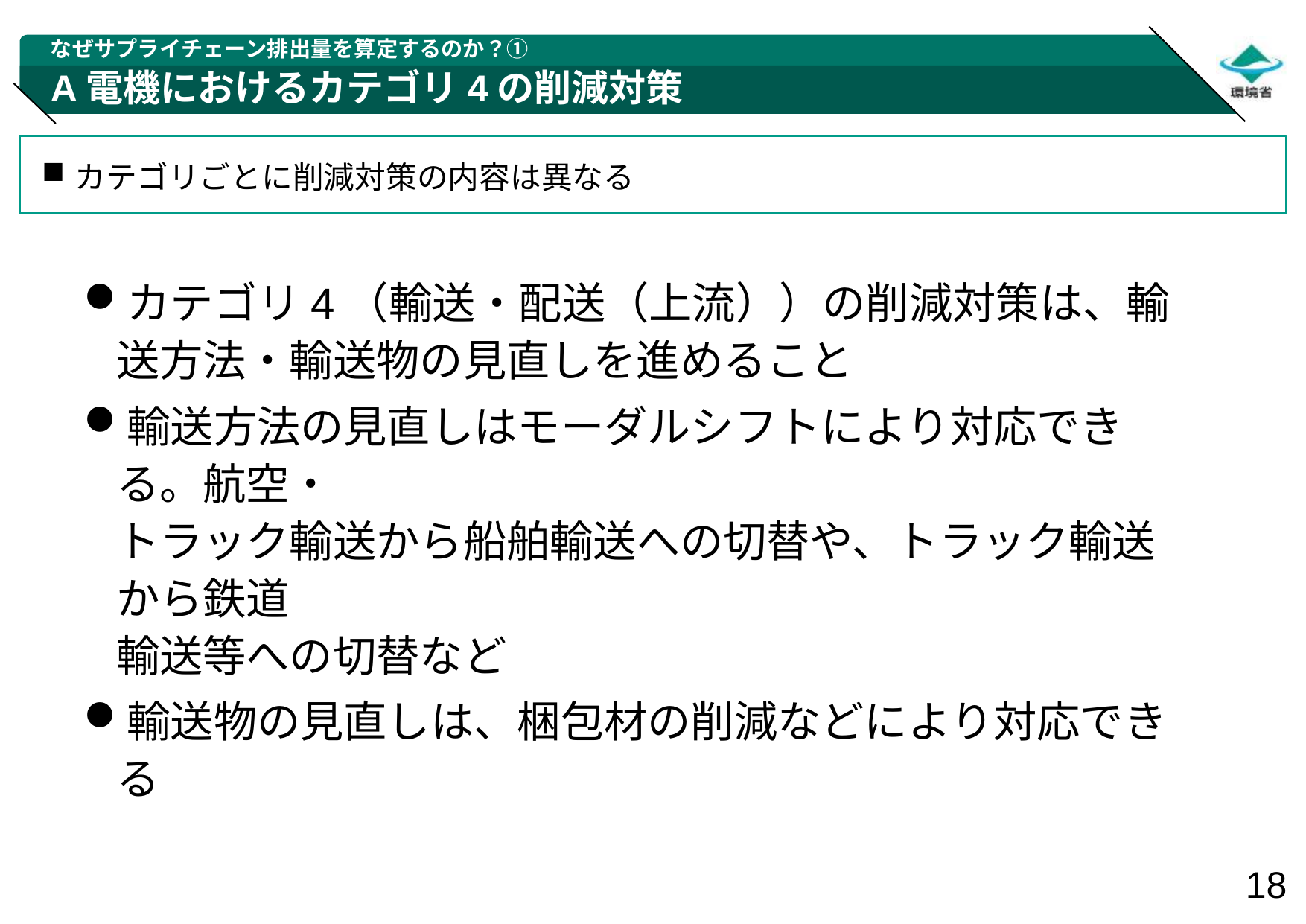

なぜサプライチェーン排出量を算定するのか？①
# A電機におけるカテゴリ4の削減対策
カテゴリごとに削減対策の内容は異なる
カテゴリ4（輸送・配送（上流））の削減対策は、輸送方法・輸送物の見直しを進めること
輸送方法の見直しはモーダルシフトにより対応できる。航空・
トラック輸送から船舶輸送への切替や、トラック輸送から鉄道
輸送等への切替など
輸送物の見直しは、梱包材の削減などにより対応できる